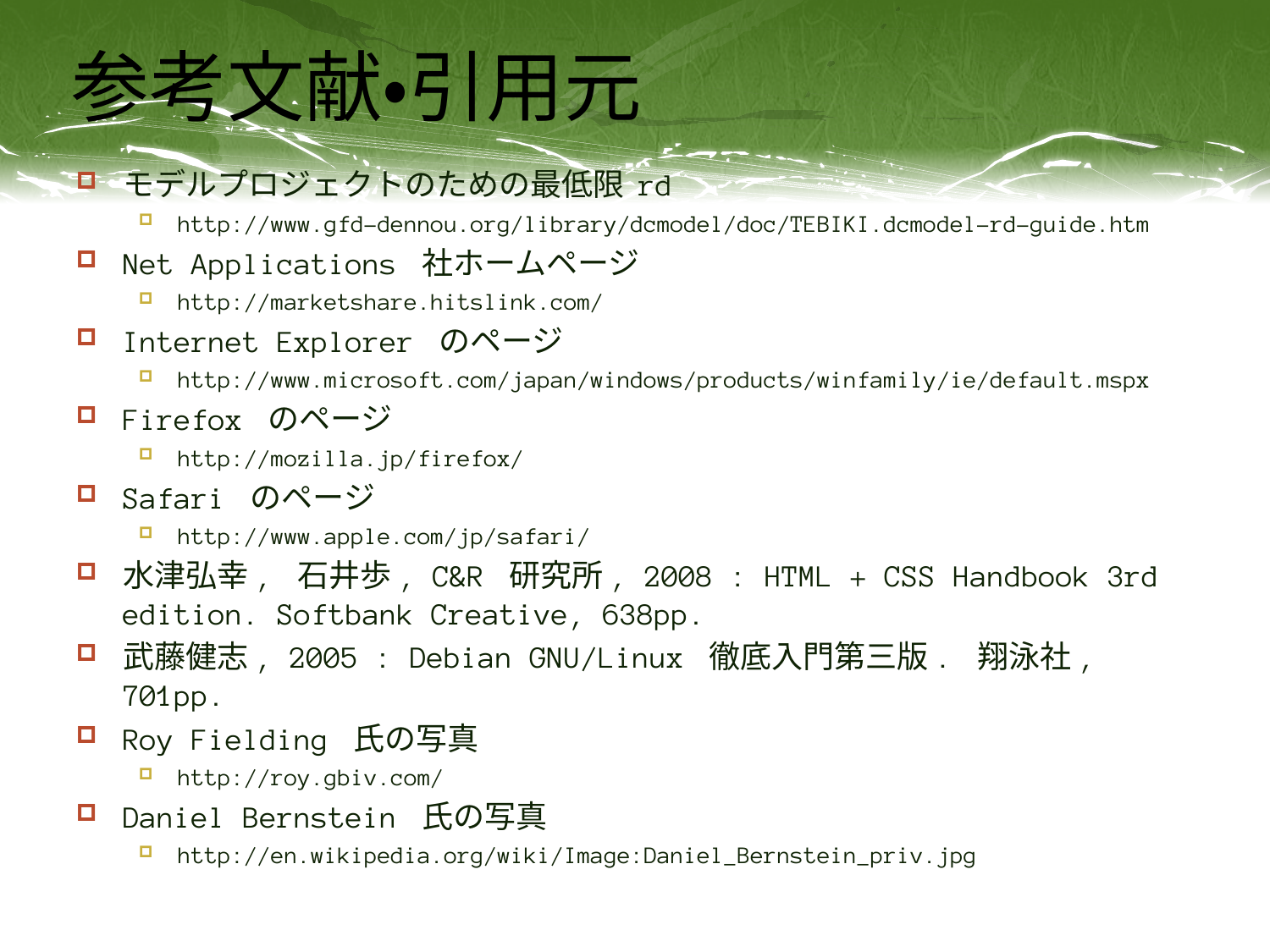

# 参考文献・引用元
モデルプロジェクトのための最低限 rd
http://www.gfd-dennou.org/library/dcmodel/doc/TEBIKI.dcmodel-rd-guide.htm
Net Applications 社ホームページ
http://marketshare.hitslink.com/
Internet Explorer のページ
http://www.microsoft.com/japan/windows/products/winfamily/ie/default.mspx
Firefox のページ
http://mozilla.jp/firefox/
Safari のページ
http://www.apple.com/jp/safari/
水津弘幸, 石井歩, C&R 研究所, 2008 : HTML + CSS Handbook 3rd edition. Softbank Creative, 638pp.
武藤健志, 2005 : Debian GNU/Linux 徹底入門第三版. 翔泳社, 701pp.
Roy Fielding 氏の写真
http://roy.gbiv.com/
Daniel Bernstein 氏の写真
http://en.wikipedia.org/wiki/Image:Daniel_Bernstein_priv.jpg